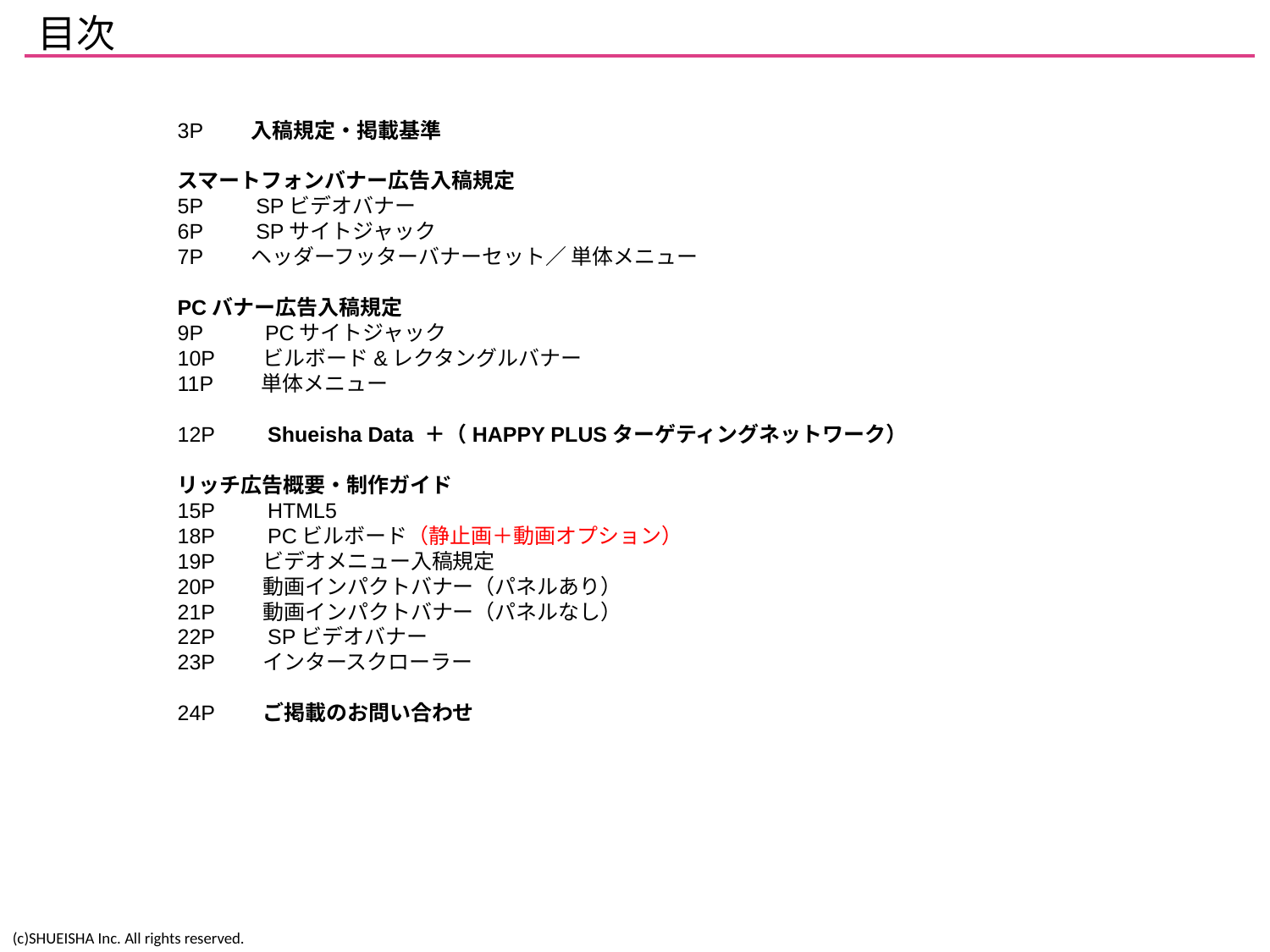

# 目次
3P　　入稿規定・掲載基準

スマートフォンバナー広告入稿規定
5P　　SPビデオバナー
6P　　SPサイトジャック
7P　　ヘッダーフッターバナーセット／ 単体メニュー

PCバナー広告入稿規定
9P　　  PCサイトジャック
10P　　ビルボード&レクタングルバナー
11P　　単体メニュー

12P　　Shueisha Data ＋（HAPPY PLUSターゲティングネットワーク）

リッチ広告概要・制作ガイド
15P　　HTML5
18P　　PCビルボード（静止画＋動画オプション）
19P　　ビデオメニュー入稿規定
20P　　動画インパクトバナー（パネルあり）
21P　　動画インパクトバナー（パネルなし）
22P　　SPビデオバナー
23P　　インタースクローラー

24P　　ご掲載のお問い合わせ